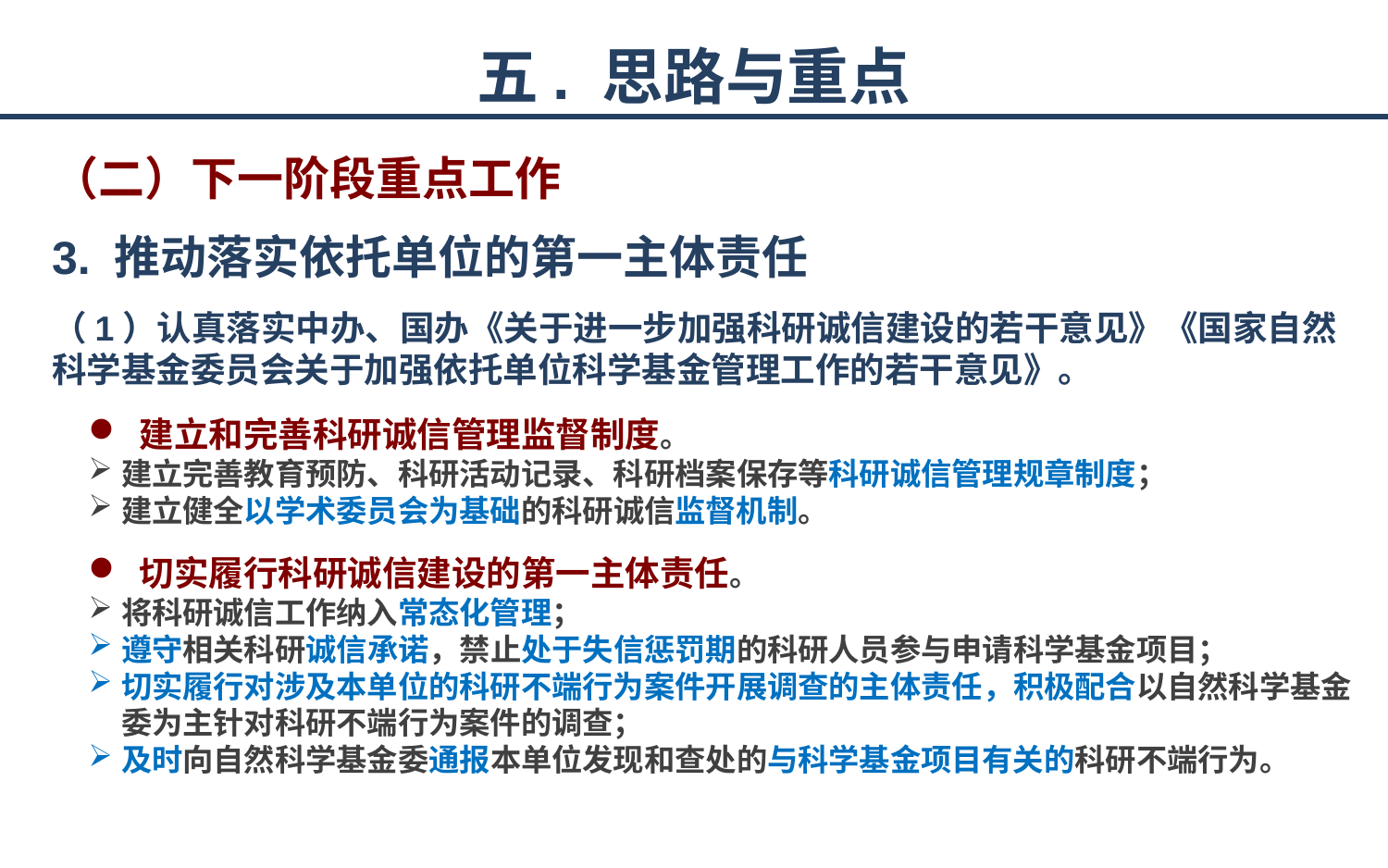

# 五. 思路与重点
（二）下一阶段重点工作
3. 推动落实依托单位的第一主体责任
（1）认真落实中办、国办《关于进一步加强科研诚信建设的若干意见》《国家自然科学基金委员会关于加强依托单位科学基金管理工作的若干意见》。
 建立和完善科研诚信管理监督制度。
建立完善教育预防、科研活动记录、科研档案保存等科研诚信管理规章制度；
建立健全以学术委员会为基础的科研诚信监督机制。
 切实履行科研诚信建设的第一主体责任。
将科研诚信工作纳入常态化管理；
遵守相关科研诚信承诺，禁止处于失信惩罚期的科研人员参与申请科学基金项目；
切实履行对涉及本单位的科研不端行为案件开展调查的主体责任，积极配合以自然科学基金委为主针对科研不端行为案件的调查；
及时向自然科学基金委通报本单位发现和查处的与科学基金项目有关的科研不端行为。